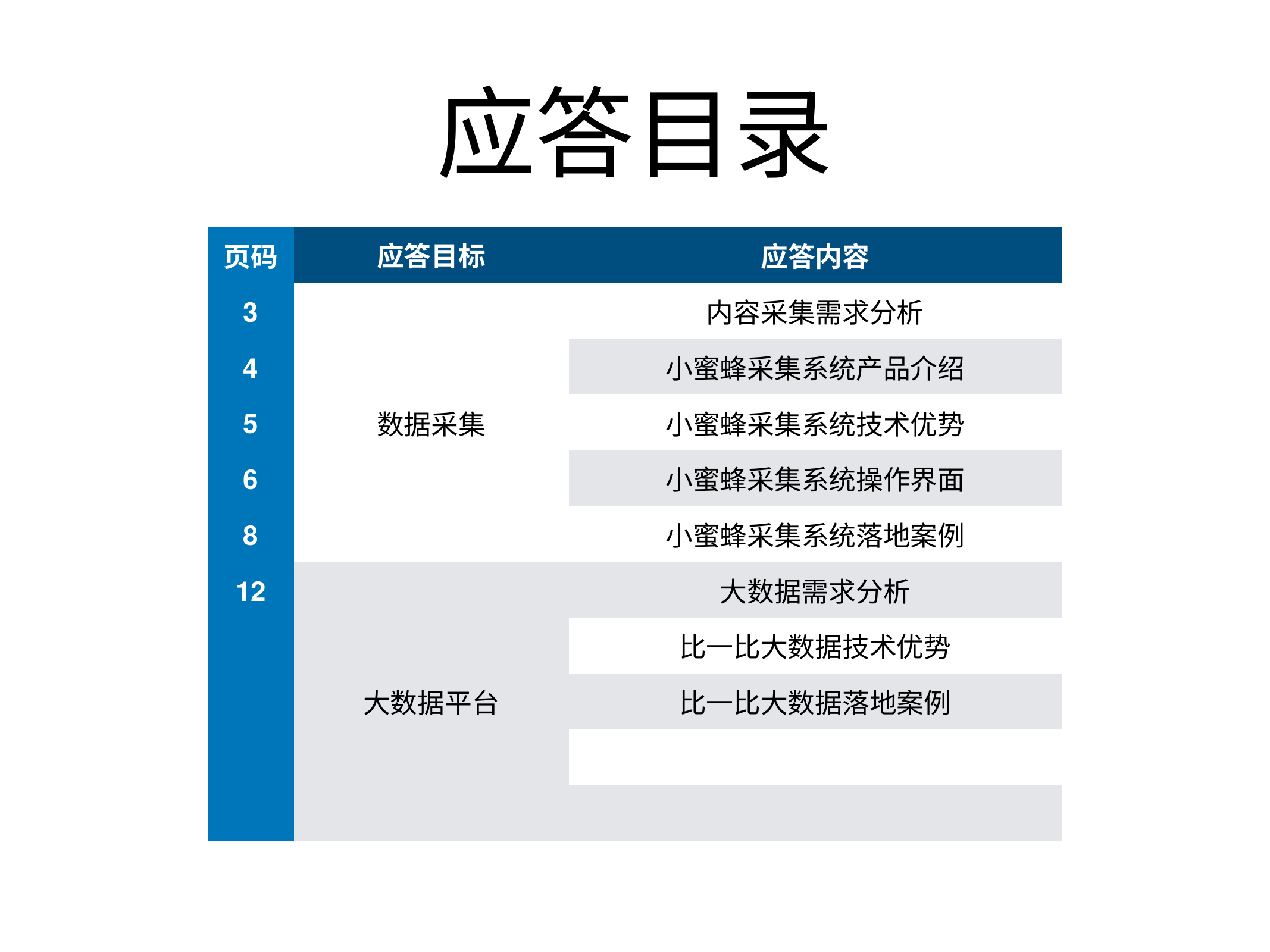

# 应答目录
| 页码 | 应答目标 | 应答内容 |
| --- | --- | --- |
| 3 | 数据采集 | 内容采集需求分析 |
| 4 |  | 小蜜蜂采集系统产品介绍 |
| 5 |  | 小蜜蜂采集系统技术优势 |
| 6 |  | 小蜜蜂采集系统操作界面 |
| 8 |  | 小蜜蜂采集系统落地案例 |
| 12 | 大数据平台 | 大数据需求分析 |
|  |  | 比一比大数据技术优势 |
|  |  | 比一比大数据落地案例 |
|  |  |  |
|  |  |  |